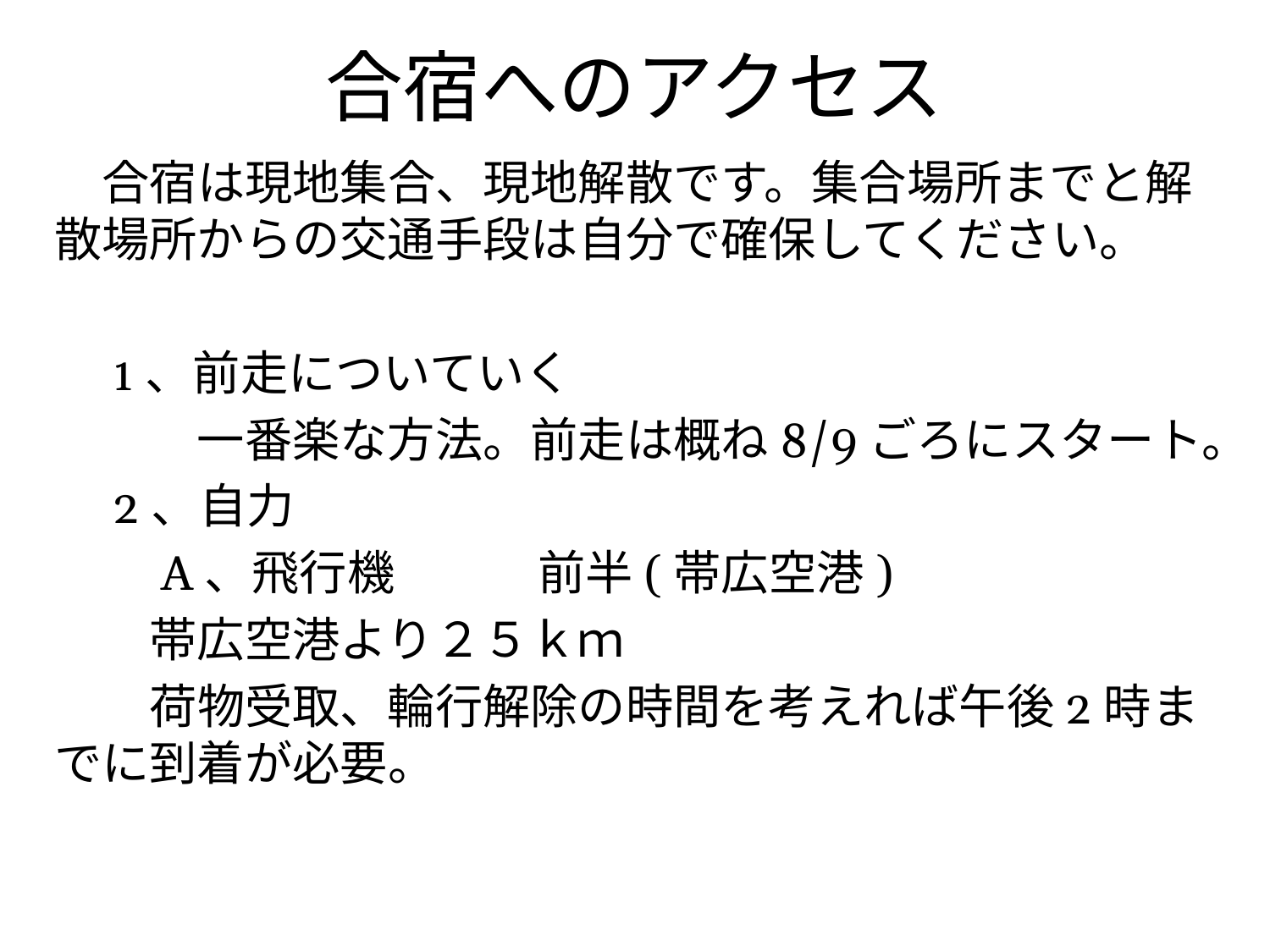

# 合宿へのアクセス
　合宿は現地集合、現地解散です。集合場所までと解散場所からの交通手段は自分で確保してください。

　1、前走についていく
　　　一番楽な方法。前走は概ね8/9ごろにスタート。
　2、自力
　　A、飛行機　　　前半(帯広空港)
　　帯広空港より２５ｋｍ
　　荷物受取、輪行解除の時間を考えれば午後2時までに到着が必要。